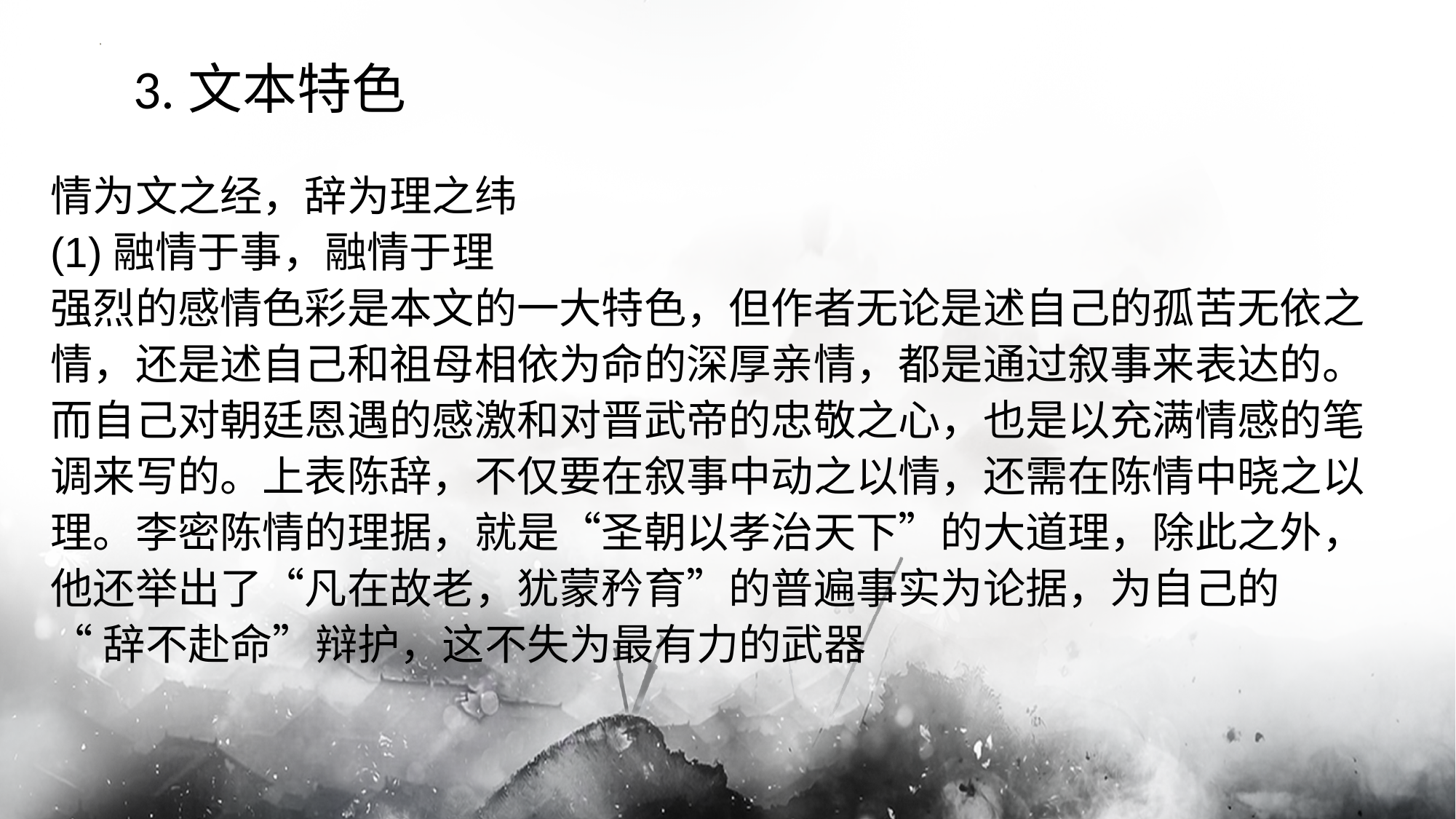

3.文本特色

情为文之经，辞为理之纬
(1)融情于事，融情于理
强烈的感情色彩是本文的一大特色，但作者无论是述自己的孤苦无依之情，还是述自己和祖母相依为命的深厚亲情，都是通过叙事来表达的。而自己对朝廷恩遇的感激和对晋武帝的忠敬之心，也是以充满情感的笔调来写的。上表陈辞，不仅要在叙事中动之以情，还需在陈情中晓之以理。李密陈情的理据，就是“圣朝以孝治天下”的大道理，除此之外，他还举出了“凡在故老，犹蒙矜育”的普遍事实为论据，为自己的
“辞不赴命”辩护，这不失为最有力的武器